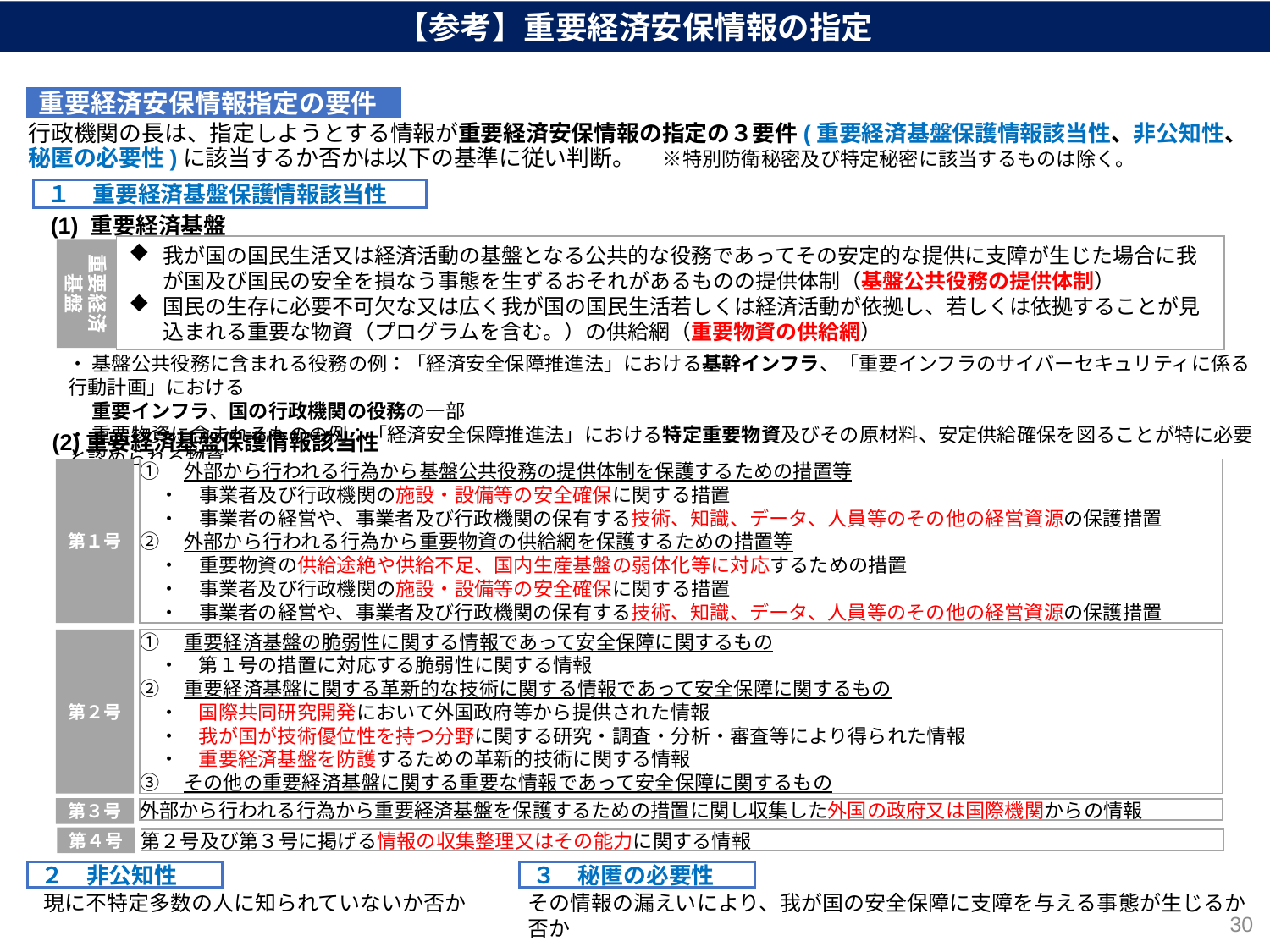

【参考】重要経済安保情報の指定
重要経済安保情報指定の要件
行政機関の長は、指定しようとする情報が重要経済安保情報の指定の３要件(重要経済基盤保護情報該当性、非公知性、秘匿の必要性)に該当するか否かは以下の基準に従い判断。 　※特別防衛秘密及び特定秘密に該当するものは除く。
１　重要経済基盤保護情報該当性
(1) 重要経済基盤
我が国の国民生活又は経済活動の基盤となる公共的な役務であってその安定的な提供に支障が生じた場合に我が国及び国民の安全を損なう事態を生ずるおそれがあるものの提供体制（基盤公共役務の提供体制）
国民の生存に必要不可欠な又は広く我が国の国民生活若しくは経済活動が依拠し、若しくは依拠することが見込まれる重要な物資（プログラムを含む。）の供給網（重要物資の供給網）
重要経済
基盤
・ 基盤公共役務に含まれる役務の例：「経済安全保障推進法」における基幹インフラ、「重要インフラのサイバーセキュリティに係る行動計画」における
　 重要インフラ、国の行政機関の役務の一部
・ 重要物資に含まれるものの例：「経済安全保障推進法」における特定重要物資及びその原材料、安定供給確保を図ることが特に必要と認められる物資
(2)重要経済基盤保護情報該当性
①　外部から行われる行為から基盤公共役務の提供体制を保護するための措置等
　・　事業者及び行政機関の施設・設備等の安全確保に関する措置
　・　事業者の経営や、事業者及び行政機関の保有する技術、知識、データ、人員等のその他の経営資源の保護措置
②　外部から行われる行為から重要物資の供給網を保護するための措置等
　・　重要物資の供給途絶や供給不足、国内生産基盤の弱体化等に対応するための措置
　・　事業者及び行政機関の施設・設備等の安全確保に関する措置
　・　事業者の経営や、事業者及び行政機関の保有する技術、知識、データ、人員等のその他の経営資源の保護措置
第１号
第２号
①　重要経済基盤の脆弱性に関する情報であって安全保障に関するもの
　・　第１号の措置に対応する脆弱性に関する情報
②　重要経済基盤に関する革新的な技術に関する情報であって安全保障に関するもの
　・　国際共同研究開発において外国政府等から提供された情報
　・　我が国が技術優位性を持つ分野に関する研究・調査・分析・審査等により得られた情報
　・　重要経済基盤を防護するための革新的技術に関する情報
③　その他の重要経済基盤に関する重要な情報であって安全保障に関するもの
第３号
外部から行われる行為から重要経済基盤を保護するための措置に関し収集した外国の政府又は国際機関からの情報
第４号
第２号及び第３号に掲げる情報の収集整理又はその能力に関する情報
２　非公知性
３　秘匿の必要性
現に不特定多数の人に知られていないか否か
その情報の漏えいにより、我が国の安全保障に支障を与える事態が生じるか否か
30